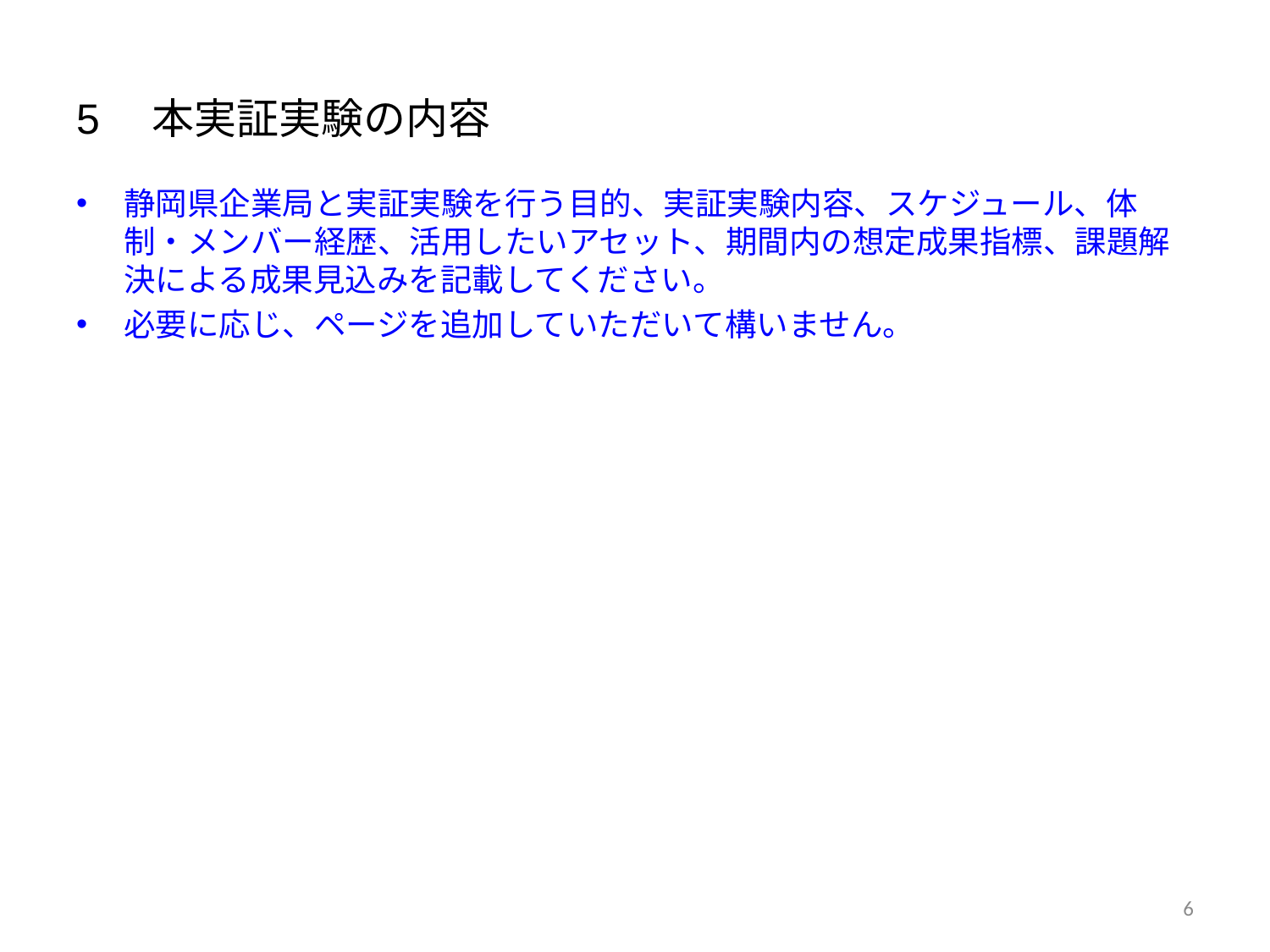

# 5　本実証実験の内容
静岡県企業局と実証実験を行う目的、実証実験内容、スケジュール、体制・メンバー経歴、活用したいアセット、期間内の想定成果指標、課題解決による成果見込みを記載してください。
必要に応じ、ページを追加していただいて構いません。
6